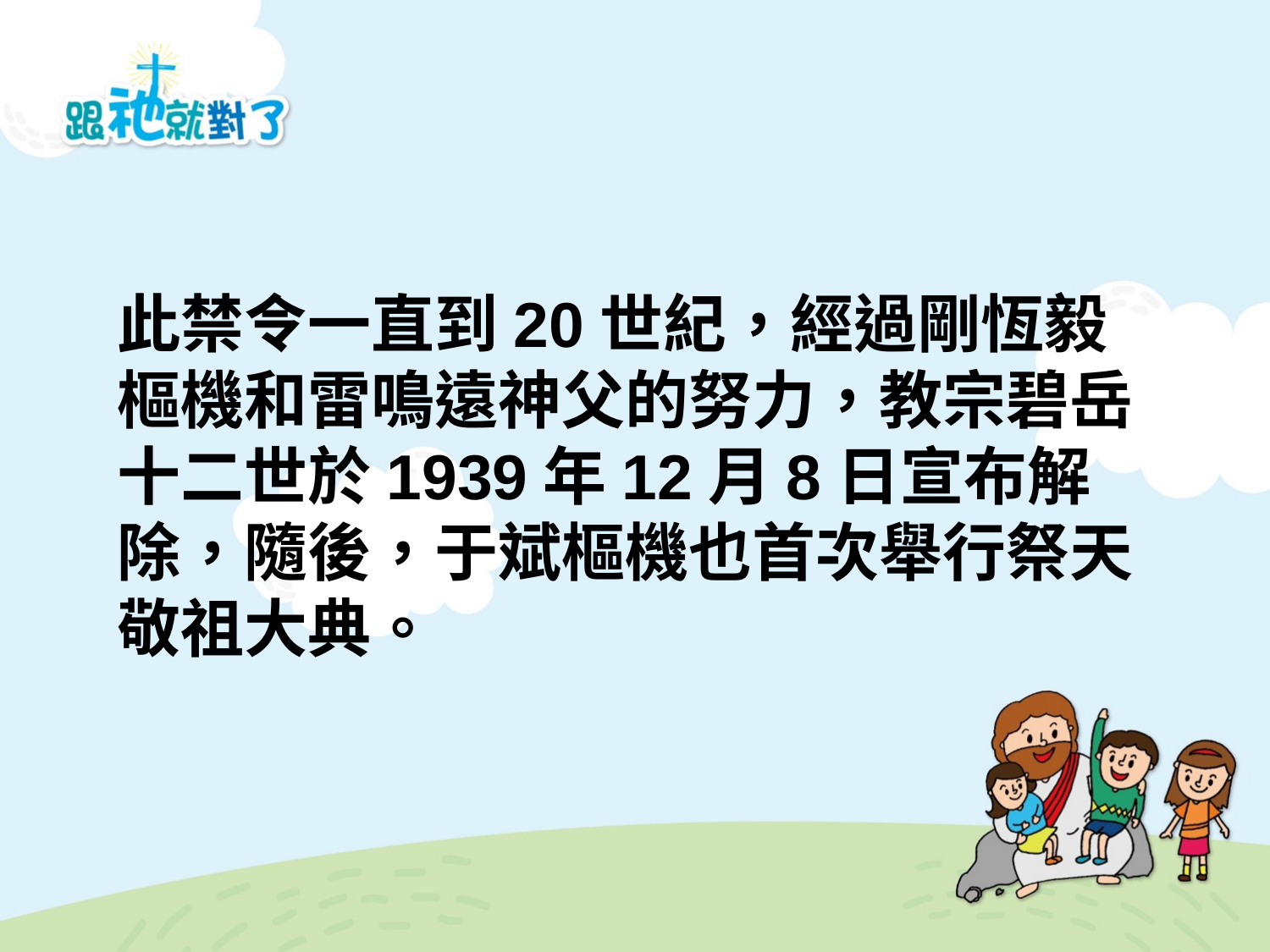

此禁令一直到20世紀，經過剛恆毅樞機和雷鳴遠神父的努力，教宗碧岳十二世於1939年12月8日宣布解除，隨後，于斌樞機也首次舉行祭天敬祖大典。